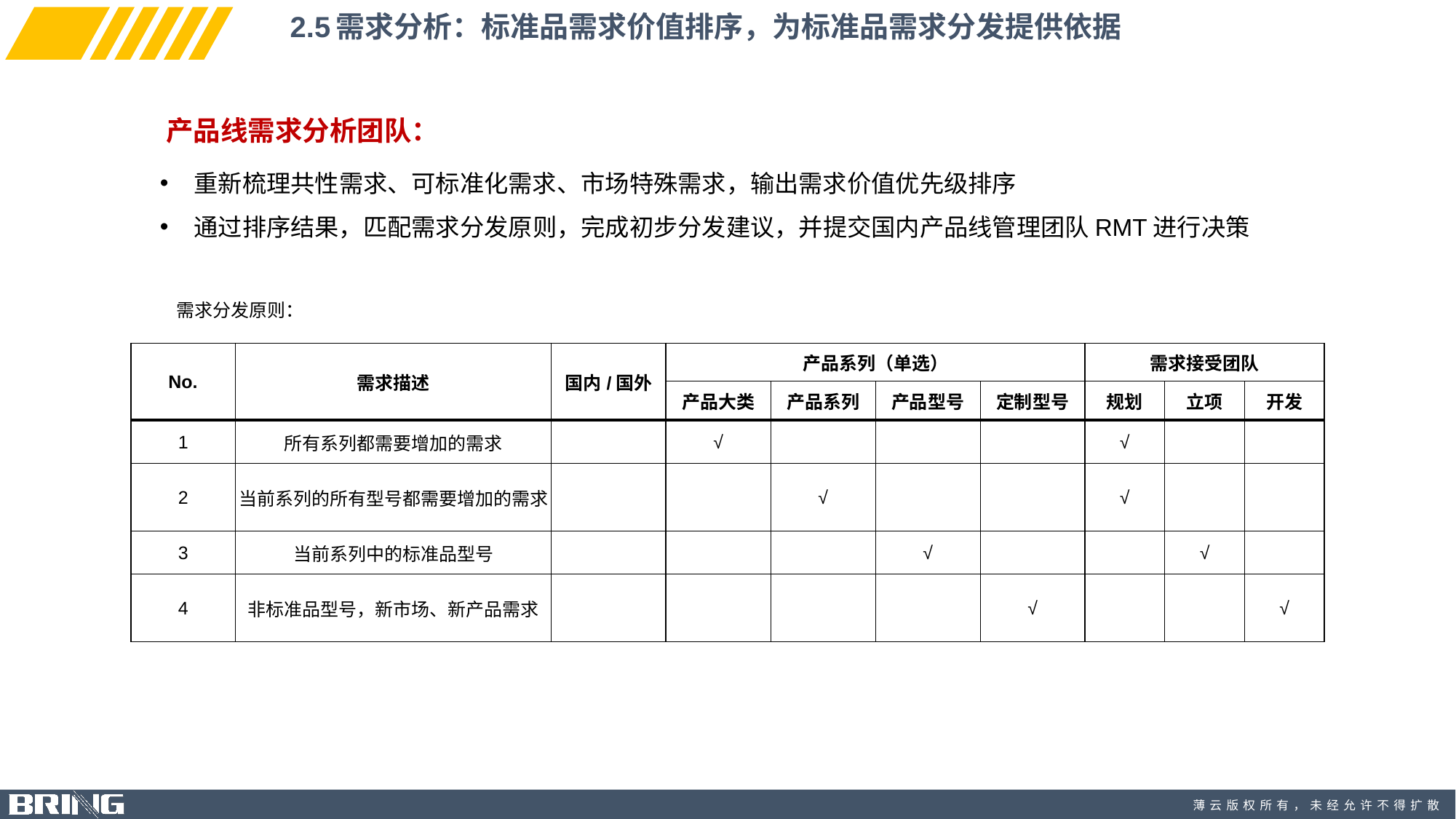

2.5需求分析：标准品需求价值排序，为标准品需求分发提供依据
产品线需求分析团队：
重新梳理共性需求、可标准化需求、市场特殊需求，输出需求价值优先级排序
通过排序结果，匹配需求分发原则，完成初步分发建议，并提交国内产品线管理团队RMT进行决策
需求分发原则：
| No. | 需求描述 | 国内/国外 | 产品系列（单选） |  |  |  | 需求接受团队 |  |  |
| --- | --- | --- | --- | --- | --- | --- | --- | --- | --- |
|  |  |  | 产品大类 | 产品系列 | 产品型号 | 定制型号 | 规划 | 立项 | 开发 |
| 1 | 所有系列都需要增加的需求 |  | √ |  |  |  | √ |  |  |
| 2 | 当前系列的所有型号都需要增加的需求 |  |  | √ |  |  | √ |  |  |
| 3 | 当前系列中的标准品型号 |  |  |  | √ |  |  | √ |  |
| 4 | 非标准品型号，新市场、新产品需求 |  |  |  |  | √ |  |  | √ |